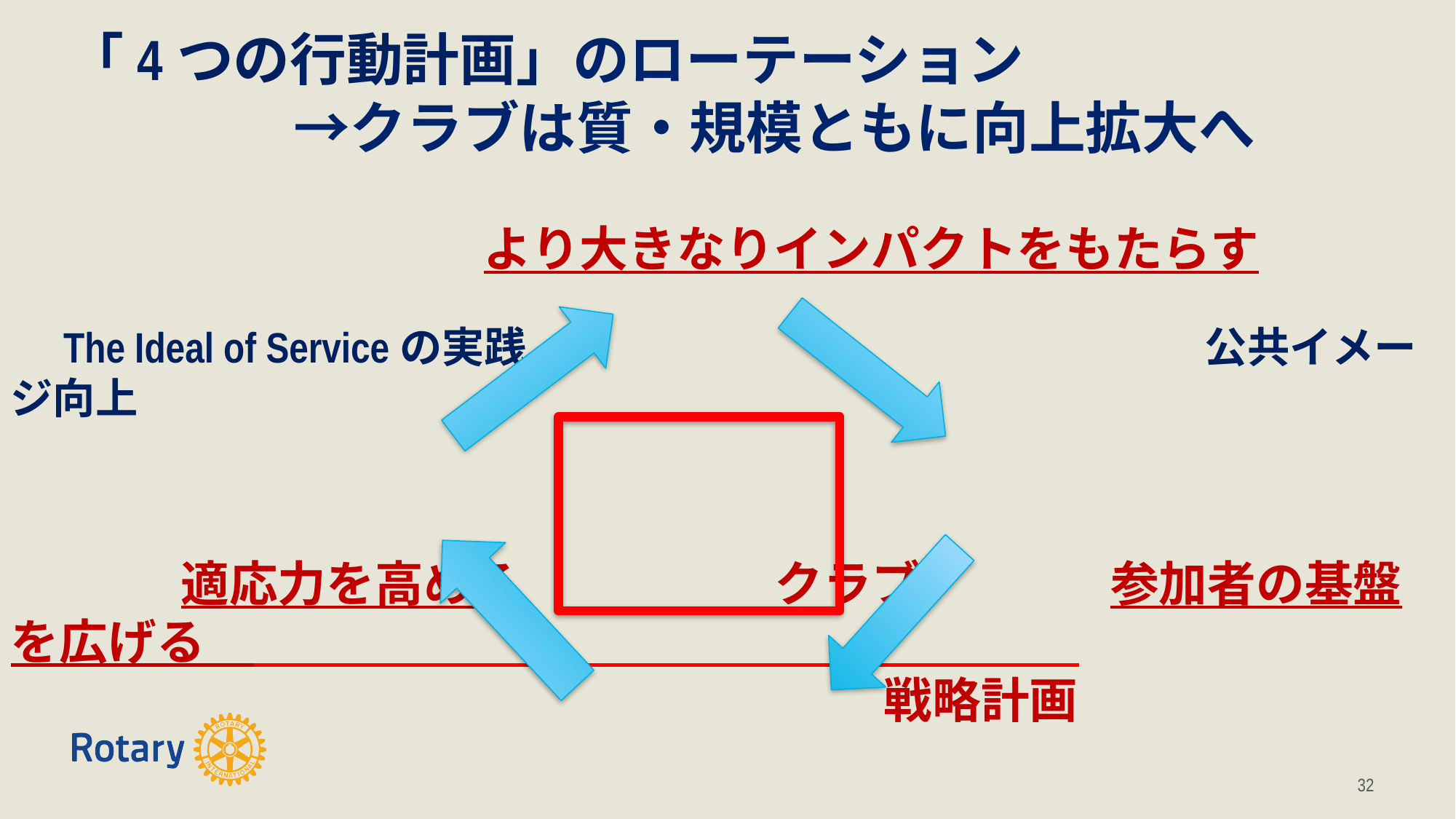

# 「4つの行動計画」のローテーション 　　　　　→クラブは質・規模ともに向上拡大へ 　　　　　　　　　　　　　　　　　　　　　　　　 　　　　　　　　　　　　　より大きなりインパクトをもたらす　 　　　　　　　 　The Ideal of Serviceの実践　　　　　　　　　　　　　　　　公共イメージ向上　 　　　　　　　　　　　　　　　　　　　　　　　　　　　　　　　　　　　　　　　　　　　　　 　　   　　適応力を高める　　　　　 クラブ　 　　　　参加者の基盤を広げる　　　　　　　　　　　　　　　　　　 　　　　　　　　　　　　　　　　　　　　　　　　戦略計画　　　　　　　　　　　　　　　　　　　　　　　　　　　　　　　　　　　　　　　　　　　　　　　　　　　　　　　　　　　　　　　　　　　　　　　　　　　　　　　　 　　　　　　　　　　　　　　　　　　　　　　　　 　　　クラブの将来を考える　　　　　　　　　　　　　　　　参加者へのフォロー　　　　　　　　　　　　　　　　　　　　　　　　　　　　　　　　　　　　　　　　　 　　　　　　　　　　　　　　　 　　　　　　　　　　　　　　参加者の積極的なかかわりを促す